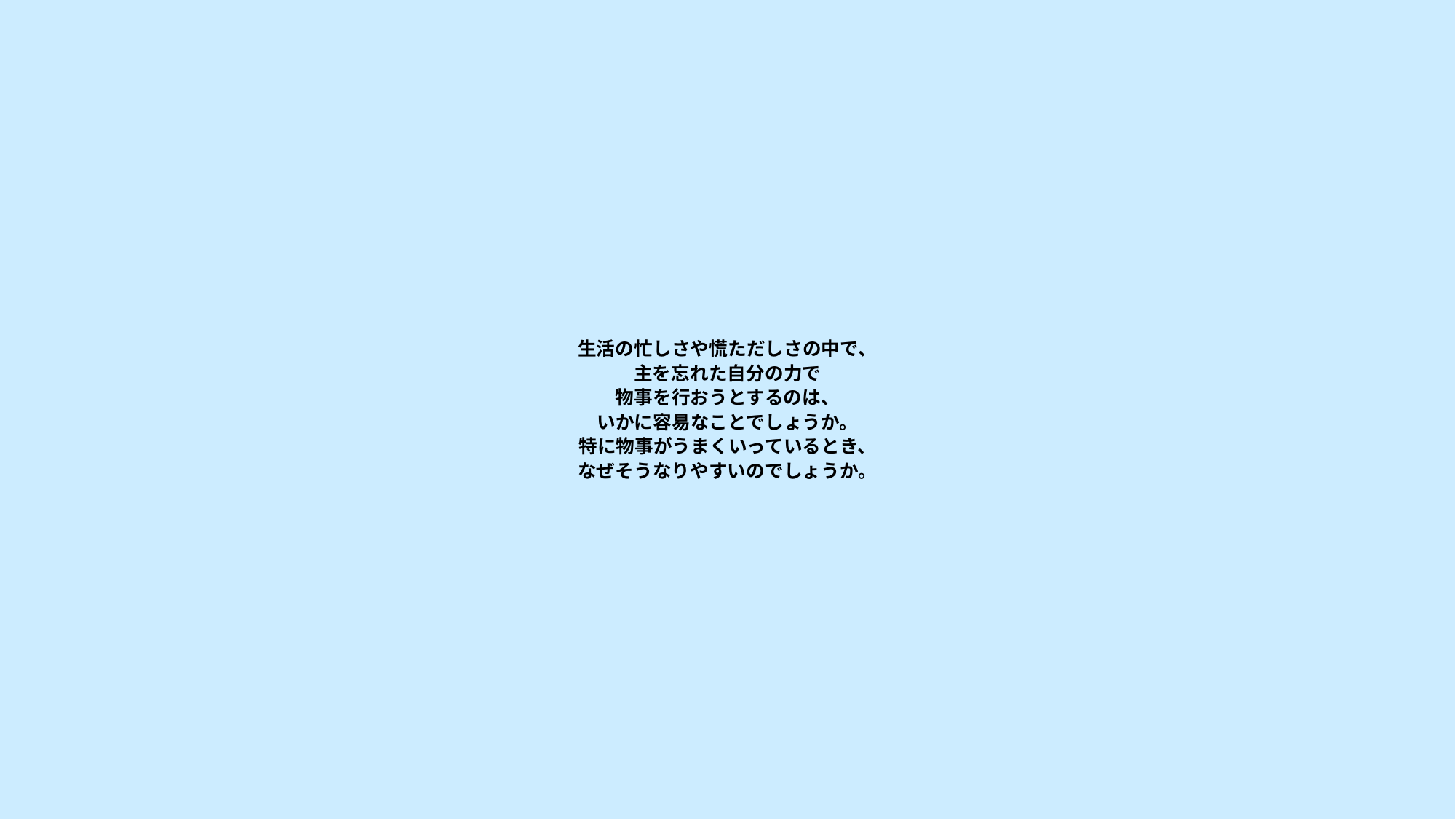

# 生活の忙しさや慌ただしさの中で、 主を忘れた自分の力で 物事を行おうとするのは、 いかに容易なことでしょうか。 特に物事がうまくいっているとき、 なぜそうなりやすいのでしょうか。